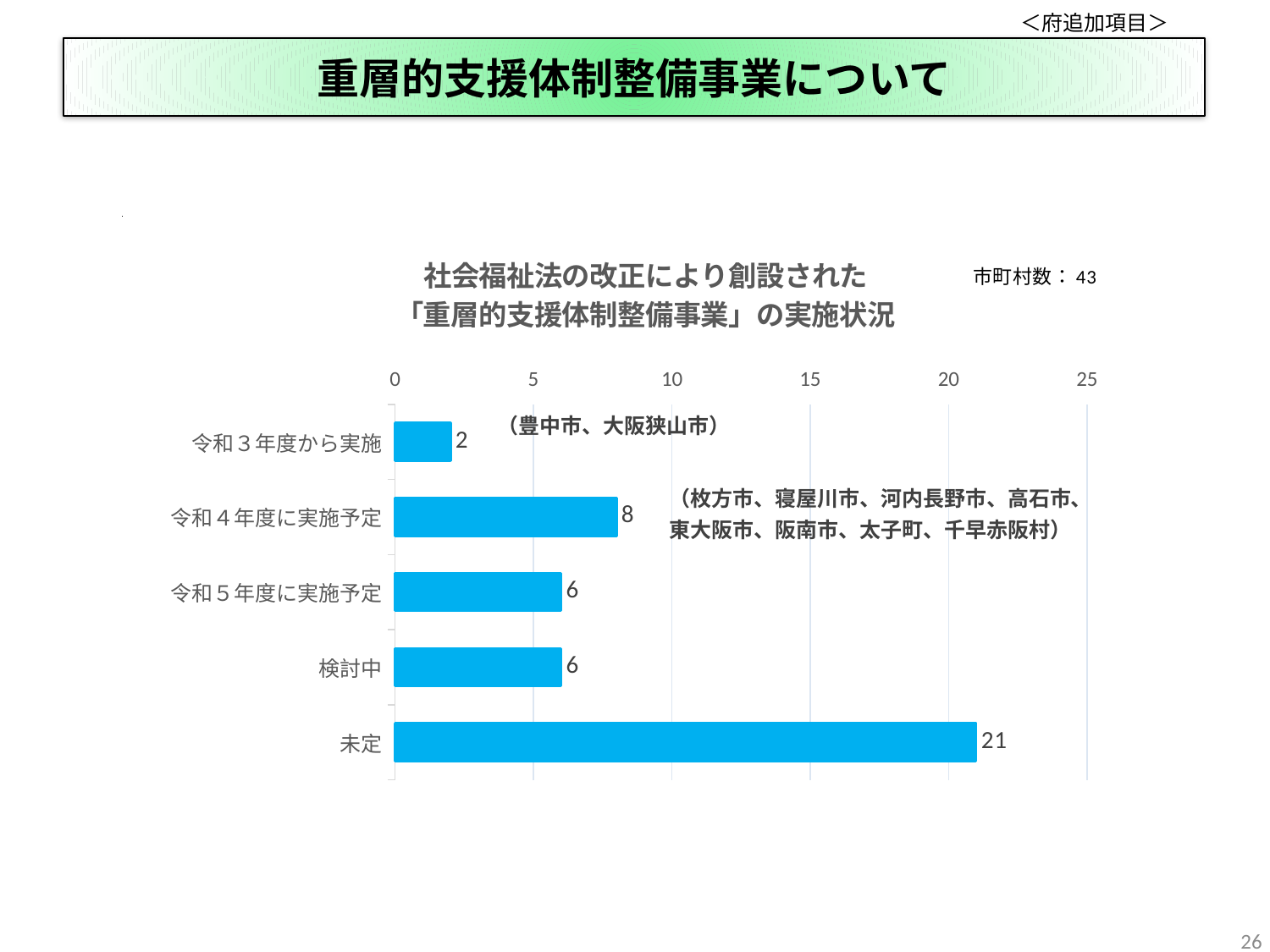

＜府追加項目＞
# 重層的支援体制整備事業について

### Chart

| Category |
|---|

### Chart: 社会福祉法の改正により創設された
「重層的支援体制整備事業」の実施状況

| Category |  |
|---|---|
| 令和３年度から実施 | 2.0 |
| 令和４年度に実施予定 | 8.0 |
| 令和５年度に実施予定 | 6.0 |
| 検討中 | 6.0 |
| 未定 | 21.0 |
（豊中市、大阪狭山市）
26